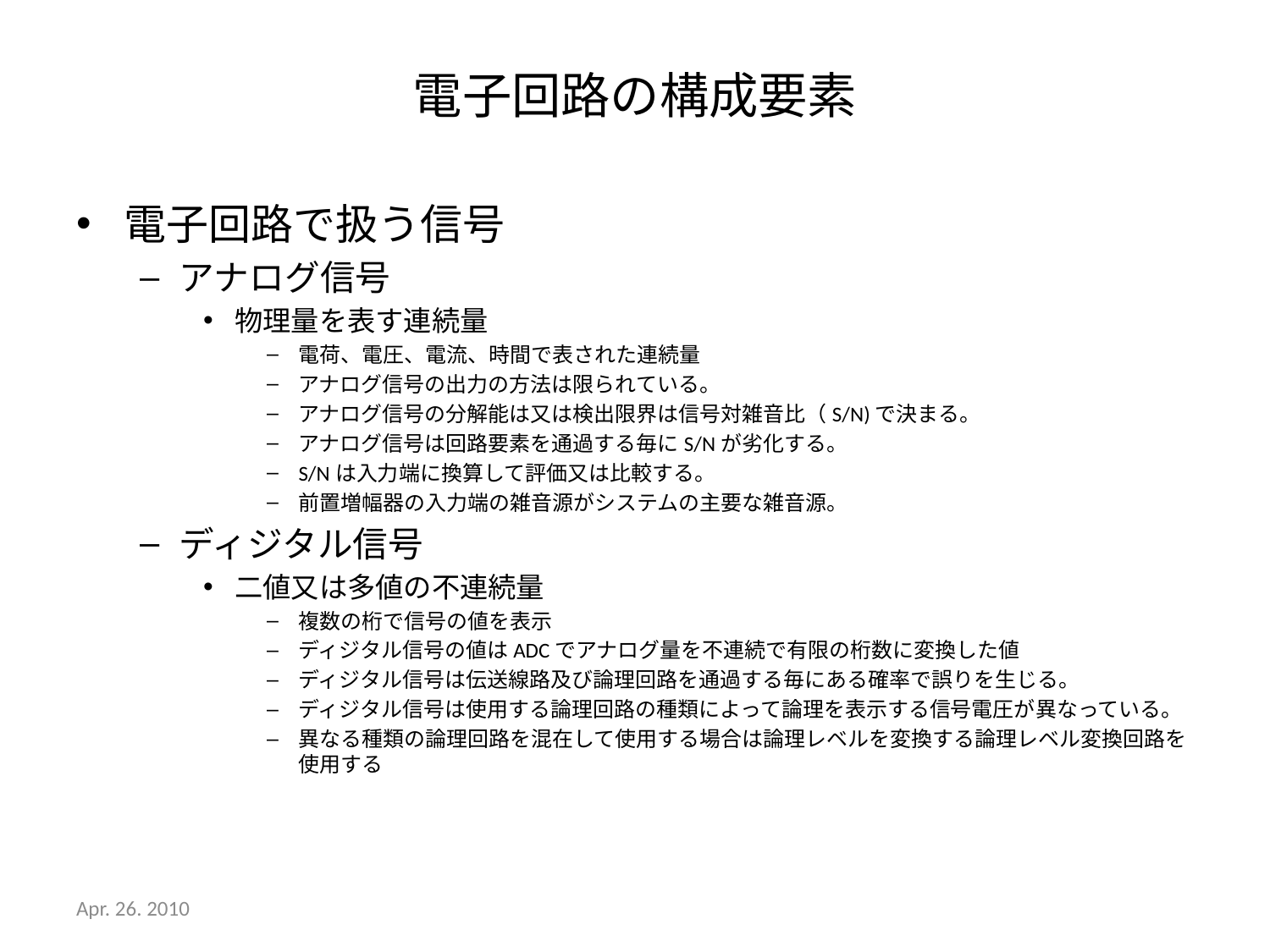

# 電子回路の構成要素
電子回路で扱う信号
アナログ信号
物理量を表す連続量
電荷、電圧、電流、時間で表された連続量
アナログ信号の出力の方法は限られている。
アナログ信号の分解能は又は検出限界は信号対雑音比（S/N)で決まる。
アナログ信号は回路要素を通過する毎にS/Nが劣化する。
S/Nは入力端に換算して評価又は比較する。
前置増幅器の入力端の雑音源がシステムの主要な雑音源。
ディジタル信号
二値又は多値の不連続量
複数の桁で信号の値を表示
ディジタル信号の値はADCでアナログ量を不連続で有限の桁数に変換した値
ディジタル信号は伝送線路及び論理回路を通過する毎にある確率で誤りを生じる。
ディジタル信号は使用する論理回路の種類によって論理を表示する信号電圧が異なっている。
異なる種類の論理回路を混在して使用する場合は論理レベルを変換する論理レベル変換回路を使用する

Apr. 26. 2010